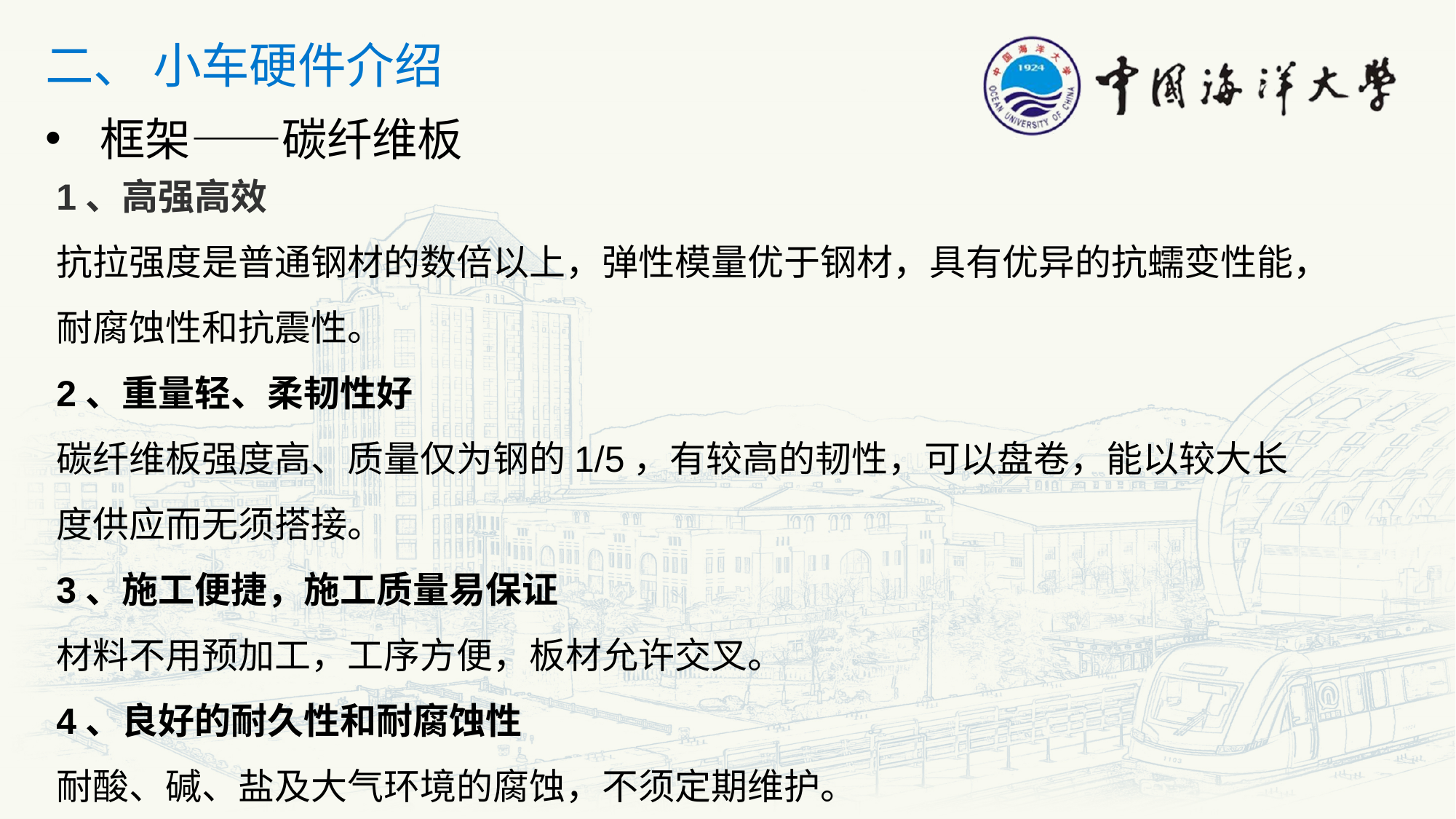

二、 小车硬件介绍
框架——碳纤维板
1、高强高效
抗拉强度是普通钢材的数倍以上，弹性模量优于钢材，具有优异的抗蠕变性能，耐腐蚀性和抗震性。
2、重量轻、柔韧性好
碳纤维板强度高、质量仅为钢的1/5，有较高的韧性，可以盘卷，能以较大长度供应而无须搭接。
3、施工便捷，施工质量易保证
材料不用预加工，工序方便，板材允许交叉。
4、良好的耐久性和耐腐蚀性
耐酸、碱、盐及大气环境的腐蚀，不须定期维护。